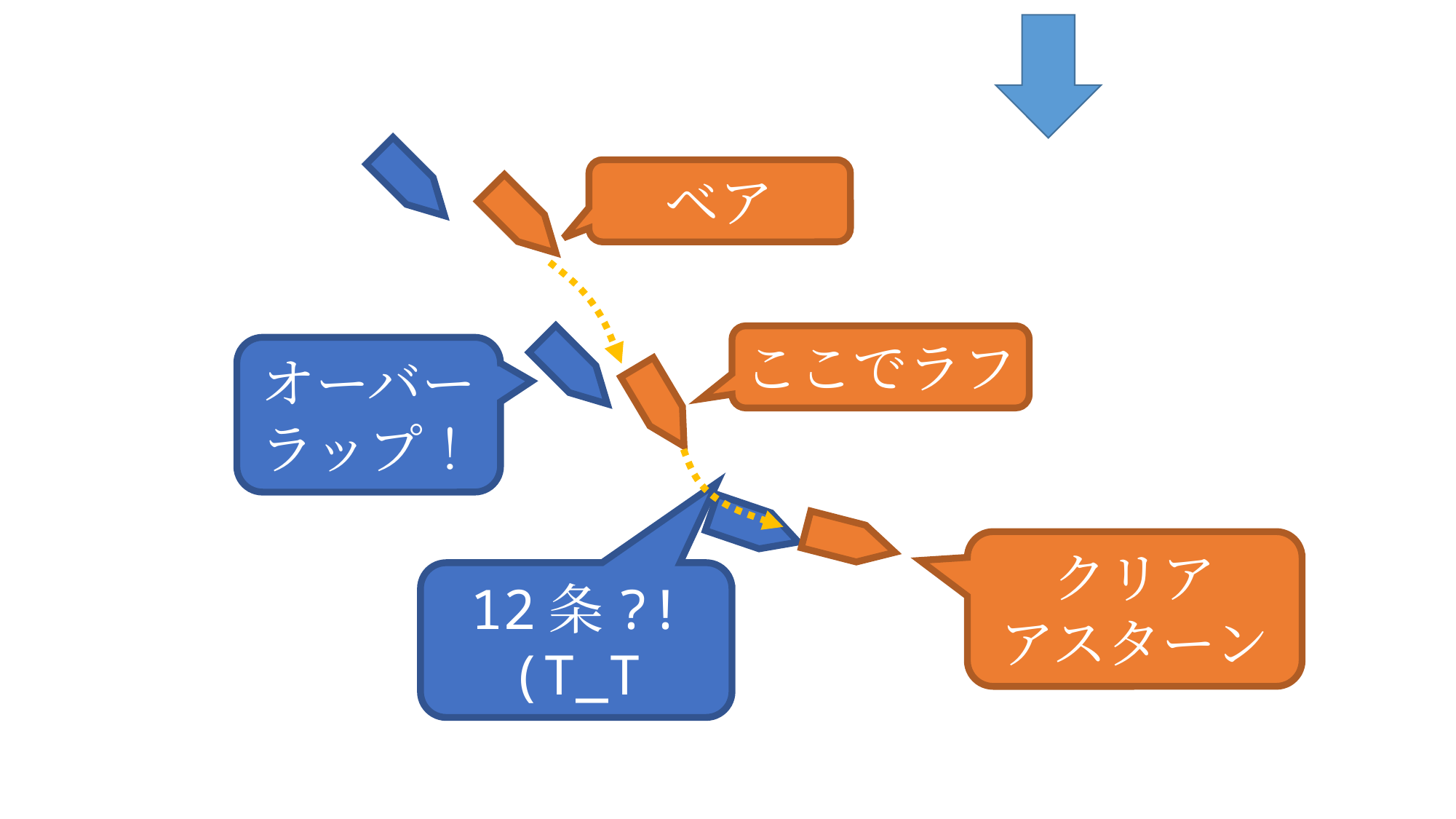

ベア

ここでラフ
オーバー
ラップ！

クリア
アスターン
12条?!(T_T